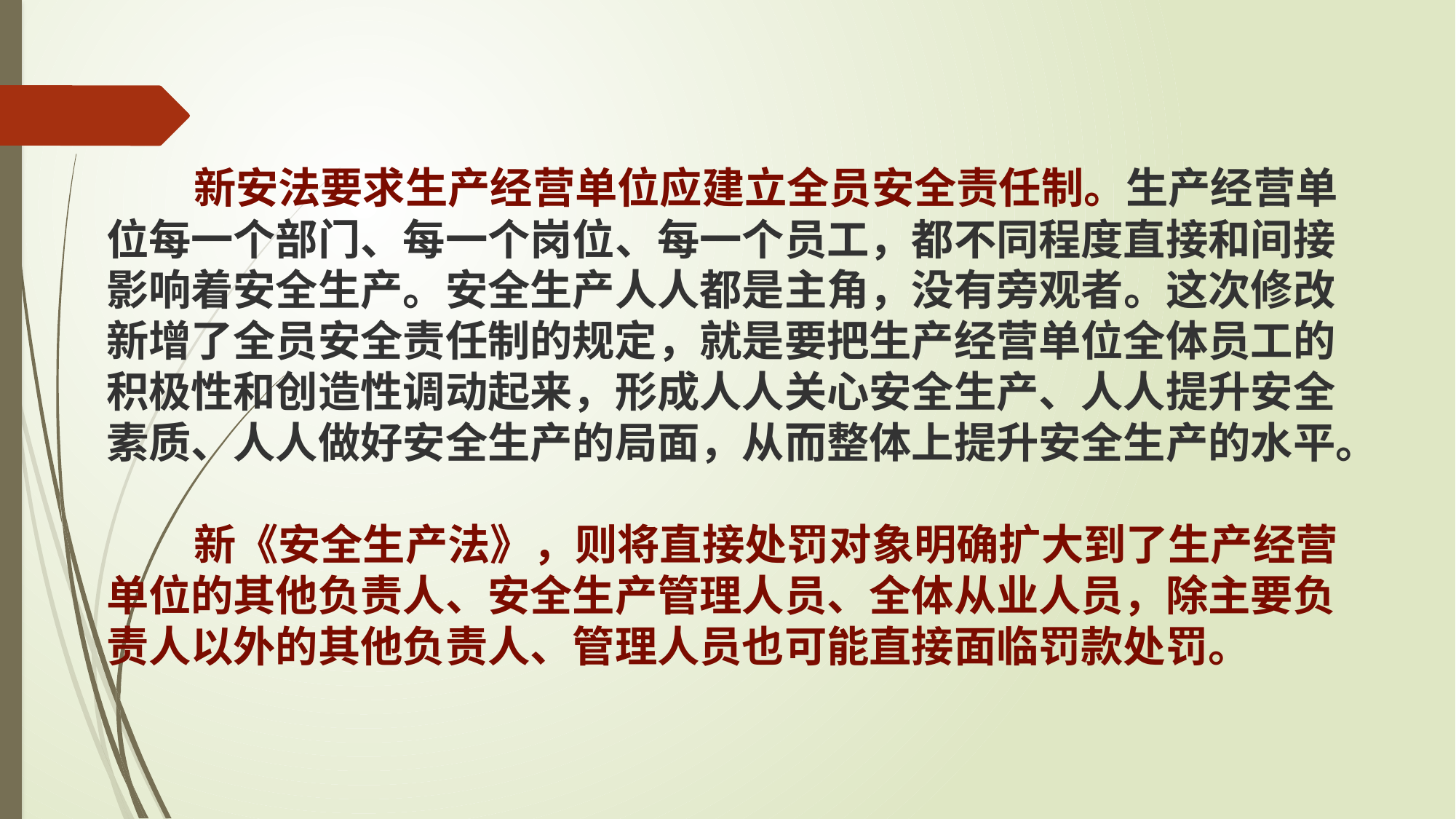

新安法要求生产经营单位应建立全员安全责任制。生产经营单位每一个部门、每一个岗位、每一个员工，都不同程度直接和间接影响着安全生产。安全生产人人都是主角，没有旁观者。这次修改新增了全员安全责任制的规定，就是要把生产经营单位全体员工的积极性和创造性调动起来，形成人人关心安全生产、人人提升安全素质、人人做好安全生产的局面，从而整体上提升安全生产的水平。

        新《安全生产法》，则将直接处罚对象明确扩大到了生产经营单位的其他负责人、安全生产管理人员、全体从业人员，除主要负责人以外的其他负责人、管理人员也可能直接面临罚款处罚。